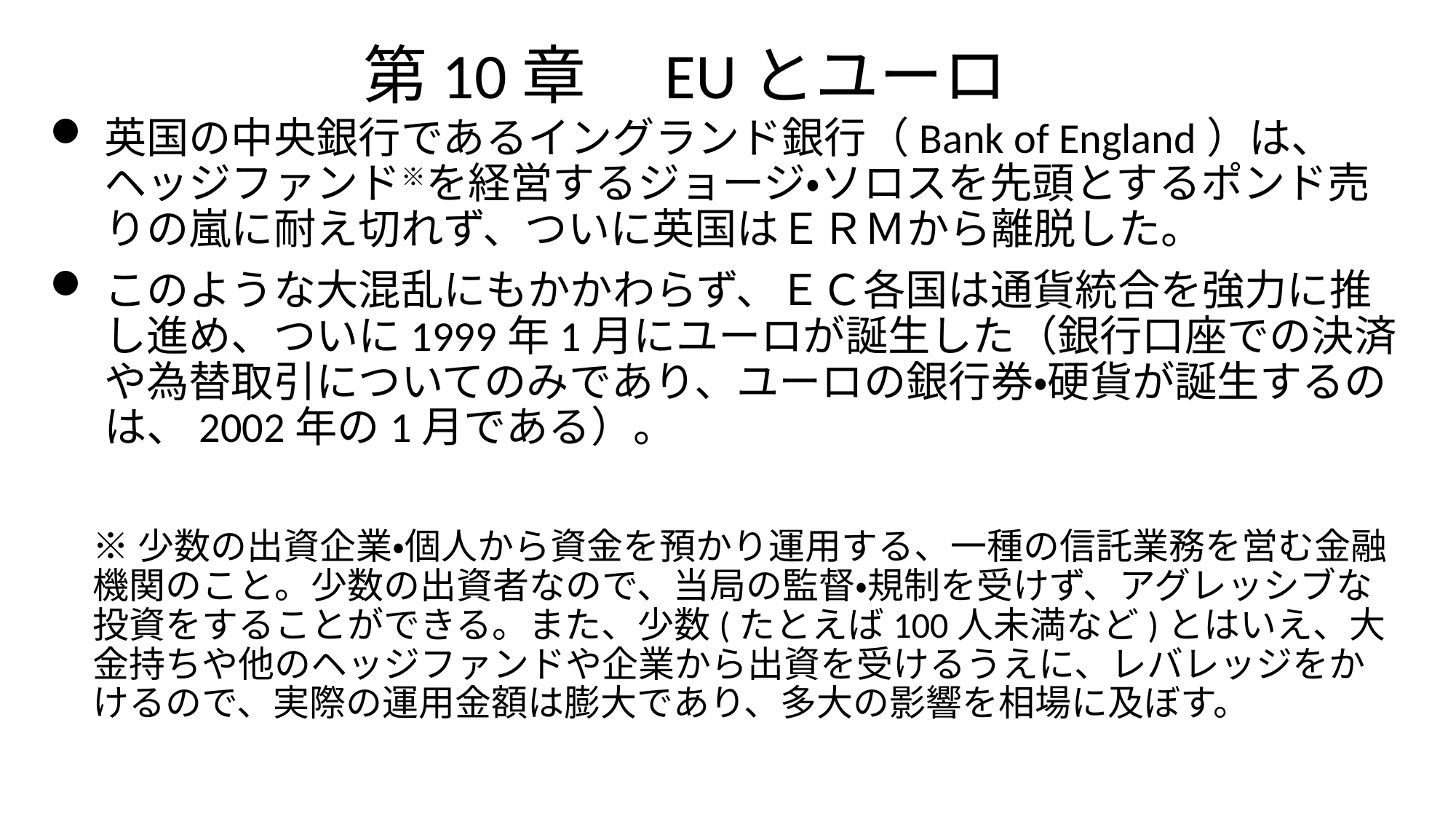

# 第10章　EUとユーロ
英国の中央銀行であるイングランド銀行（Bank of England）は、ヘッジファンド※を経営するジョージ・ソロスを先頭とするポンド売りの嵐に耐え切れず、ついに英国はＥＲＭから離脱した。
このような大混乱にもかかわらず、ＥＣ各国は通貨統合を強力に推し進め、ついに1999年1月にユーロが誕生した（銀行口座での決済や為替取引についてのみであり、ユーロの銀行券・硬貨が誕生するのは、2002年の1月である）。

※少数の出資企業・個人から資金を預かり運用する、一種の信託業務を営む金融機関のこと。少数の出資者なので、当局の監督・規制を受けず、アグレッシブな投資をすることができる。また、少数(たとえば100人未満など)とはいえ、大金持ちや他のヘッジファンドや企業から出資を受けるうえに、レバレッジをかけるので、実際の運用金額は膨大であり、多大の影響を相場に及ぼす。